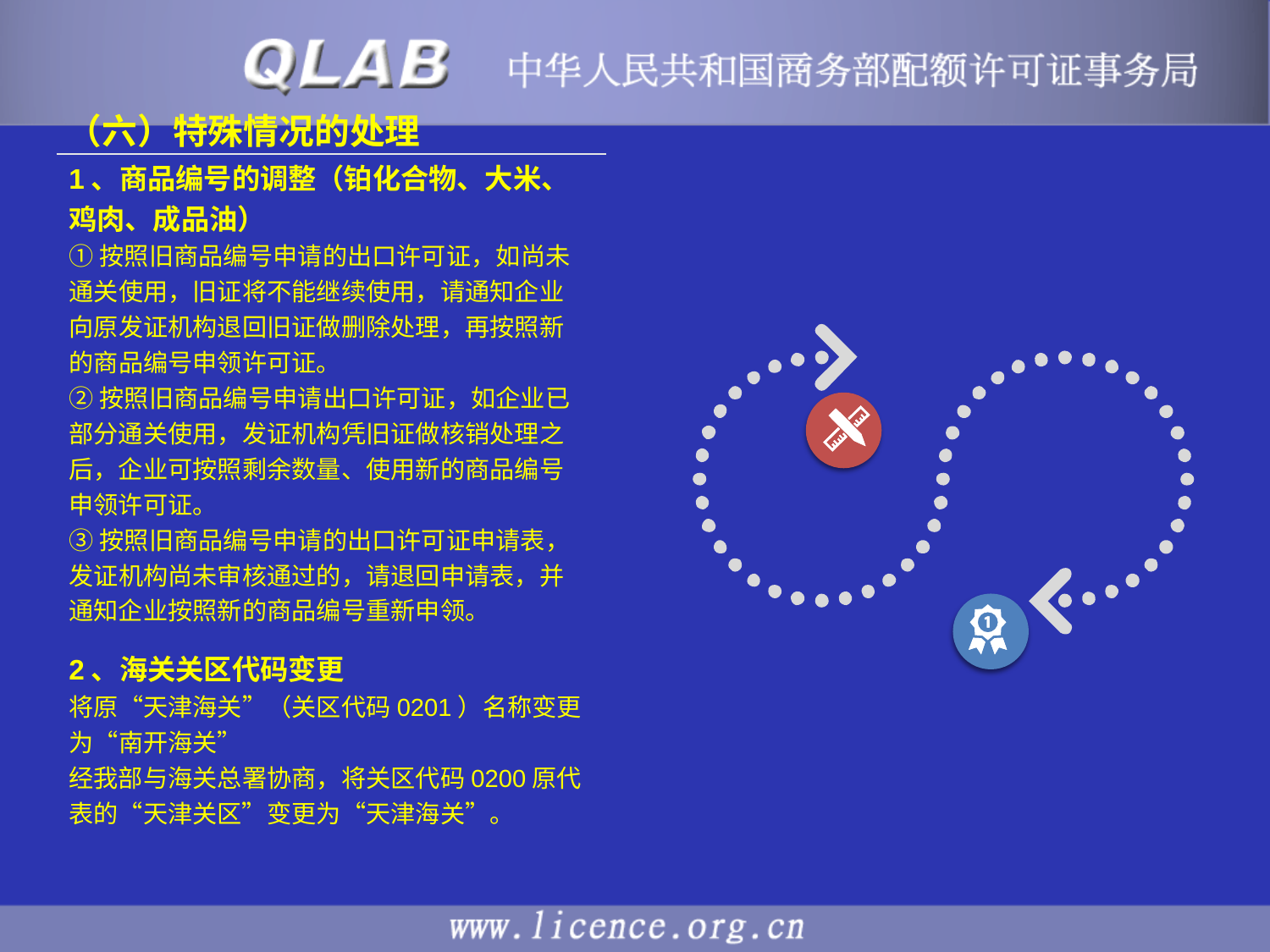

（六）特殊情况的处理
1、商品编号的调整（铂化合物、大米、鸡肉、成品油）
①按照旧商品编号申请的出口许可证，如尚未通关使用，旧证将不能继续使用，请通知企业向原发证机构退回旧证做删除处理，再按照新的商品编号申领许可证。
②按照旧商品编号申请出口许可证，如企业已部分通关使用，发证机构凭旧证做核销处理之后，企业可按照剩余数量、使用新的商品编号申领许可证。
③按照旧商品编号申请的出口许可证申请表，发证机构尚未审核通过的，请退回申请表，并通知企业按照新的商品编号重新申领。

2、海关关区代码变更
将原“天津海关”（关区代码0201）名称变更为“南开海关”
经我部与海关总署协商，将关区代码0200原代表的“天津关区”变更为“天津海关”。